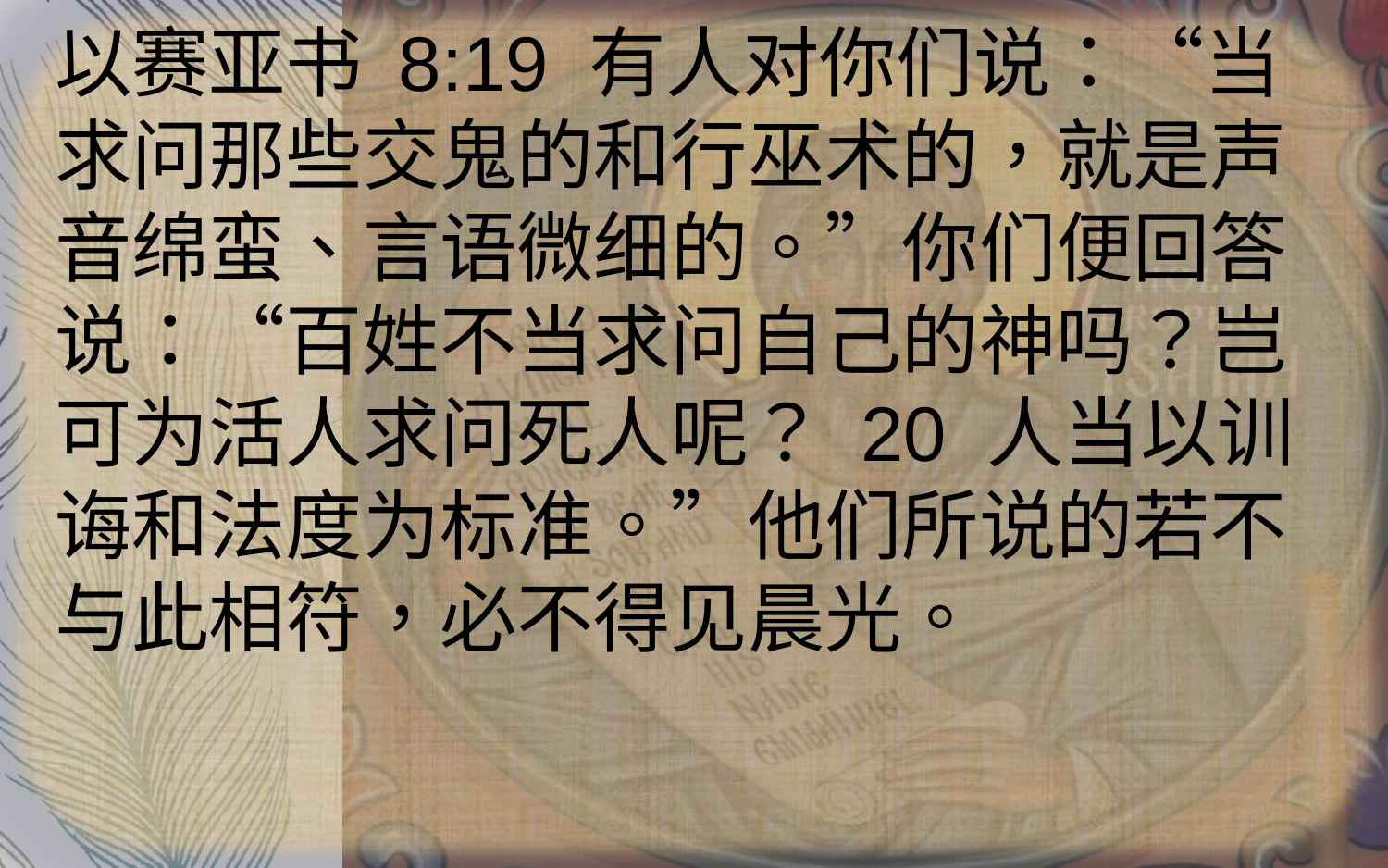

以赛亚书 8:19 有人对你们说：“当求问那些交鬼的和行巫术的，就是声音绵蛮、言语微细的。”你们便回答说：“百姓不当求问自己的神吗？岂可为活人求问死人呢？ 20 人当以训诲和法度为标准。”他们所说的若不与此相符，必不得见晨光。